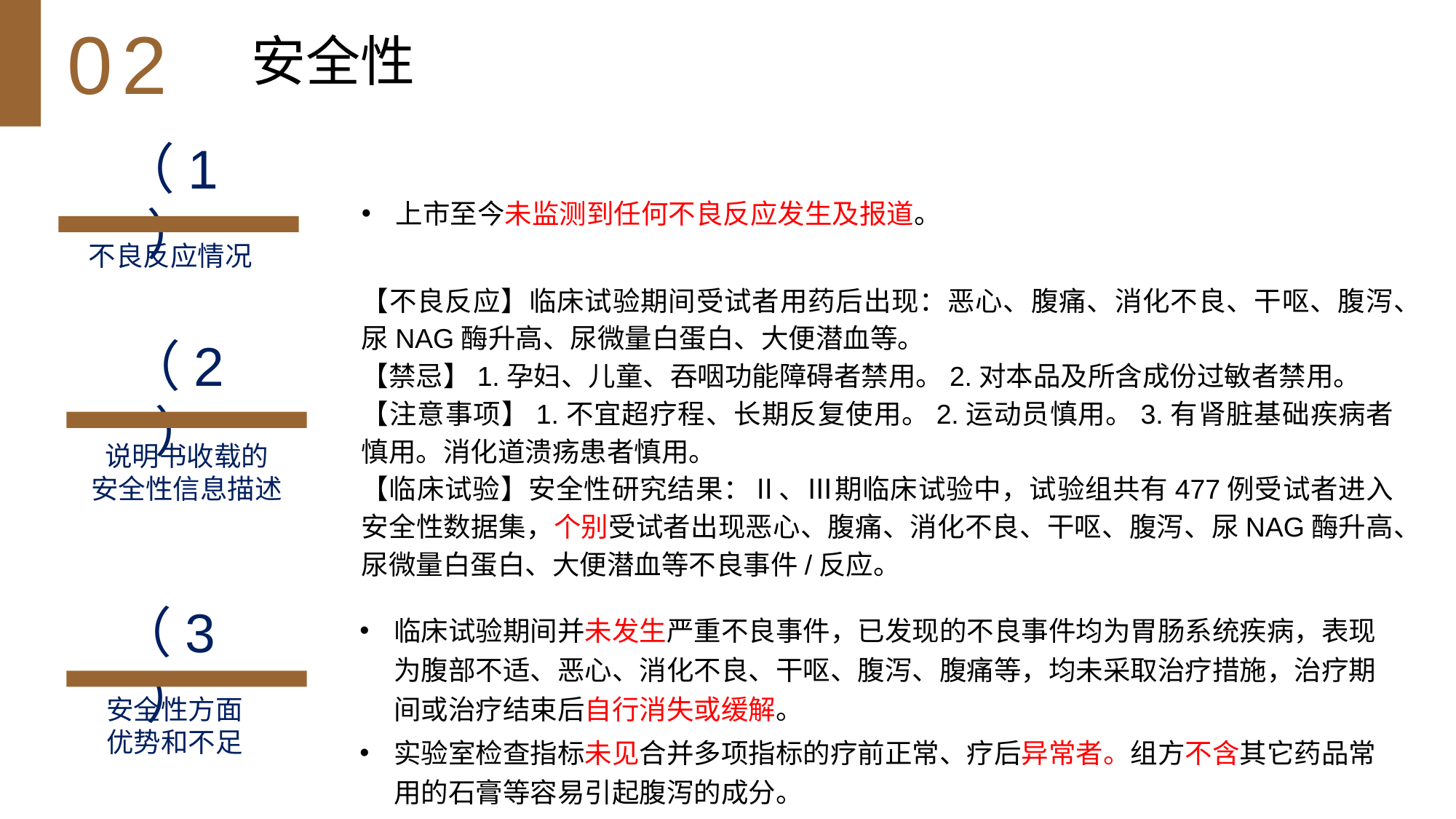

02
安全性
（1）
上市至今未监测到任何不良反应发生及报道。

不良反应情况
【不良反应】临床试验期间受试者用药后出现：恶心、腹痛、消化不良、干呕、腹泻、尿NAG酶升高、尿微量白蛋白、大便潜血等。
【禁忌】1.孕妇、儿童、吞咽功能障碍者禁用。2.对本品及所含成份过敏者禁用。
【注意事项】1.不宜超疗程、长期反复使用。2.运动员慎用。3.有肾脏基础疾病者慎用。消化道溃疡患者慎用。
【临床试验】安全性研究结果：Ⅱ、Ⅲ期临床试验中，试验组共有477例受试者进入安全性数据集，个别受试者出现恶心、腹痛、消化不良、干呕、腹泻、尿NAG酶升高、尿微量白蛋白、大便潜血等不良事件/反应。
（2）

说明书收载的
安全性信息描述
（3）
临床试验期间并未发生严重不良事件，已发现的不良事件均为胃肠系统疾病，表现为腹部不适、恶心、消化不良、干呕、腹泻、腹痛等，均未采取治疗措施，治疗期间或治疗结束后自行消失或缓解。
实验室检查指标未见合并多项指标的疗前正常、疗后异常者。组方不含其它药品常用的石膏等容易引起腹泻的成分。

安全性方面
优势和不足